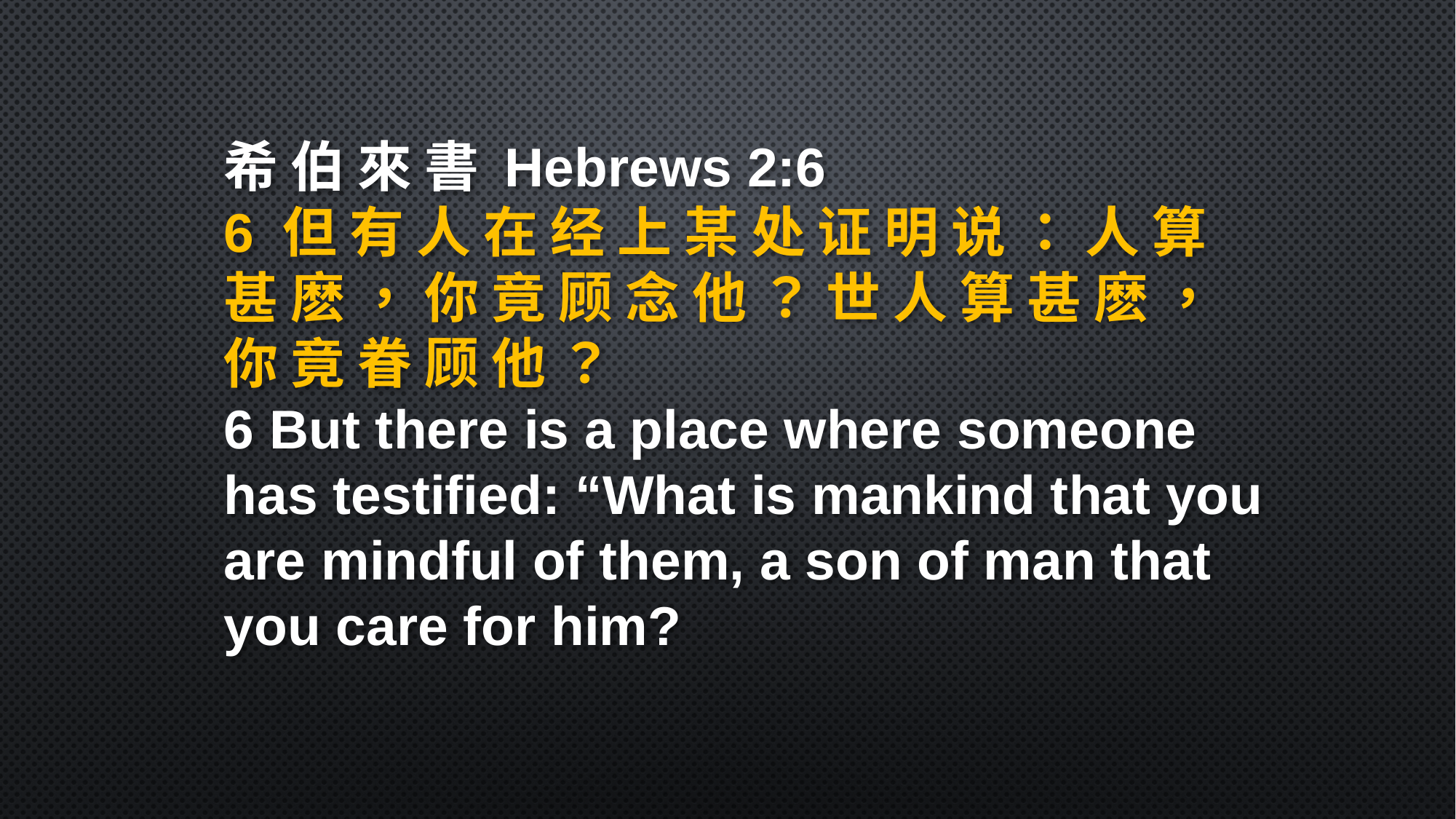

希 伯 來 書 Hebrews 2:6
6 但 有 人 在 经 上 某 处 证 明 说 ： 人 算 甚 麽 ， 你 竟 顾 念 他 ？ 世 人 算 甚 麽 ， 你 竟 眷 顾 他 ？
6 But there is a place where someone has testified: “What is mankind that you are mindful of them, a son of man that you care for him?